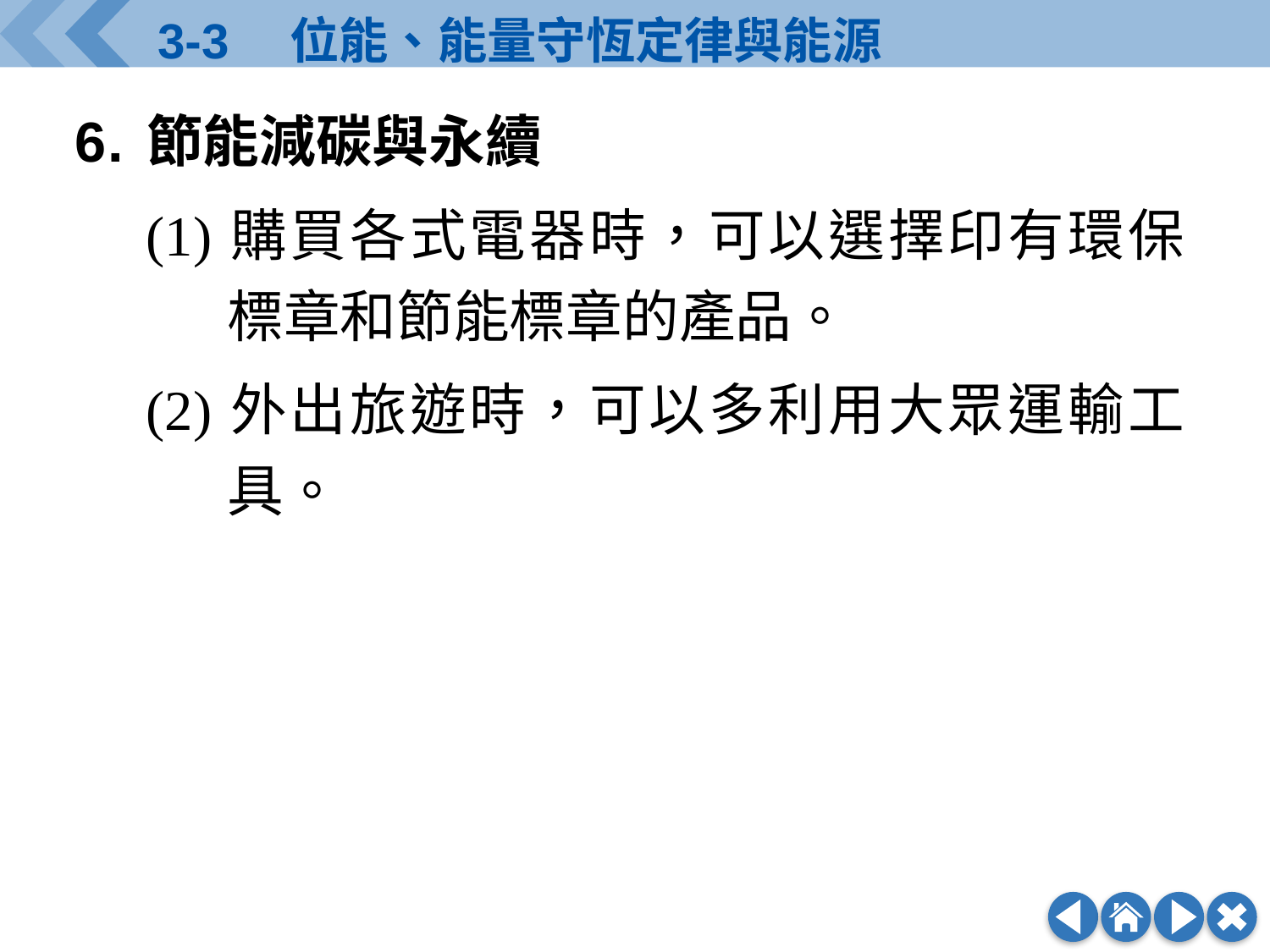

節能減碳與永續
(1)	購買各式電器時，可以選擇印有環保標章和節能標章的產品。
(2)	外出旅遊時，可以多利用大眾運輸工具。